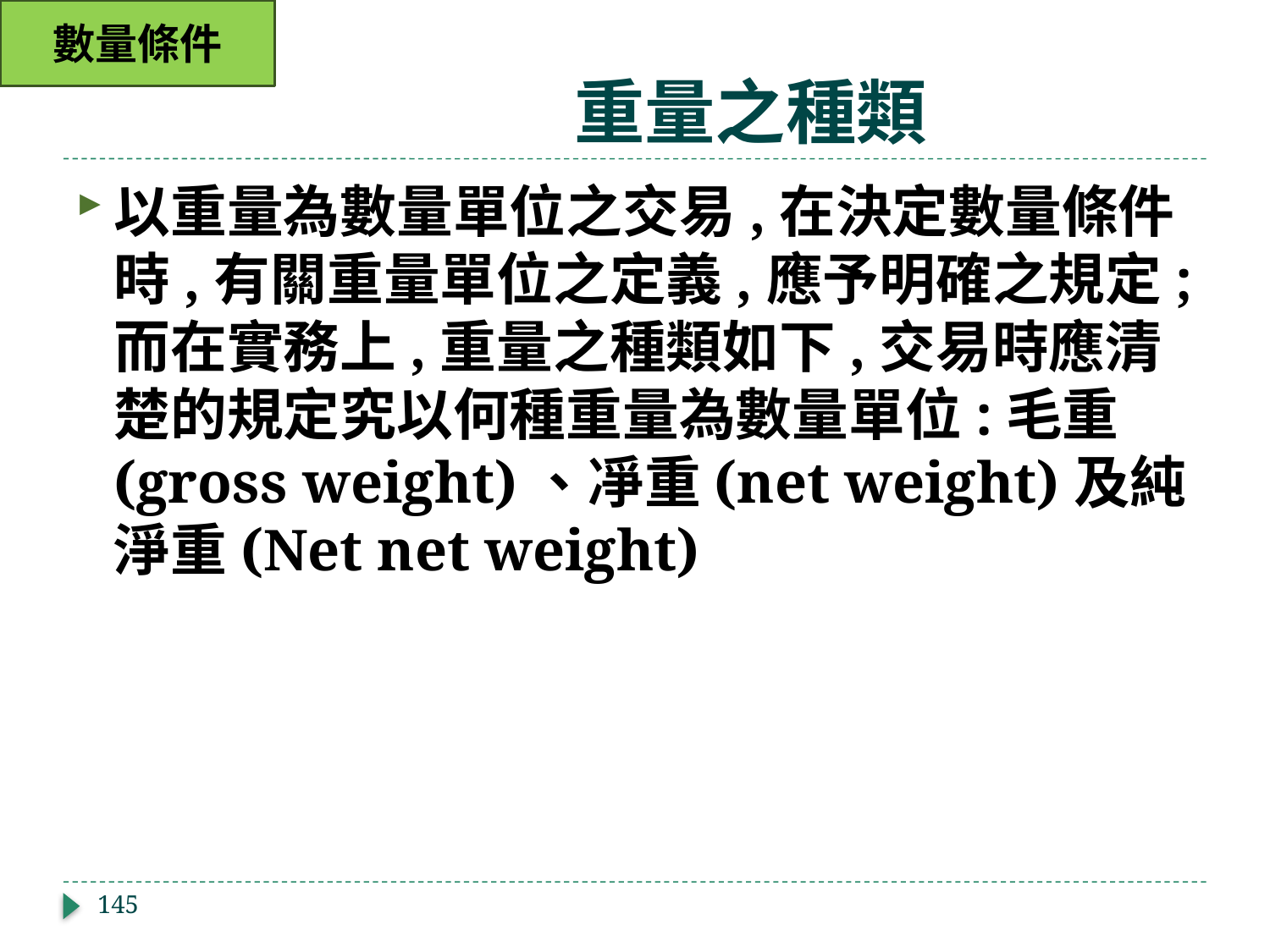

數量條件
# 重量之種類
以重量為數量單位之交易,在決定數量條件時,有關重量單位之定義,應予明確之規定;而在實務上,重量之種類如下,交易時應清楚的規定究以何種重量為數量單位:毛重(gross weight)、凈重(net weight)及純淨重(Net net weight)
145